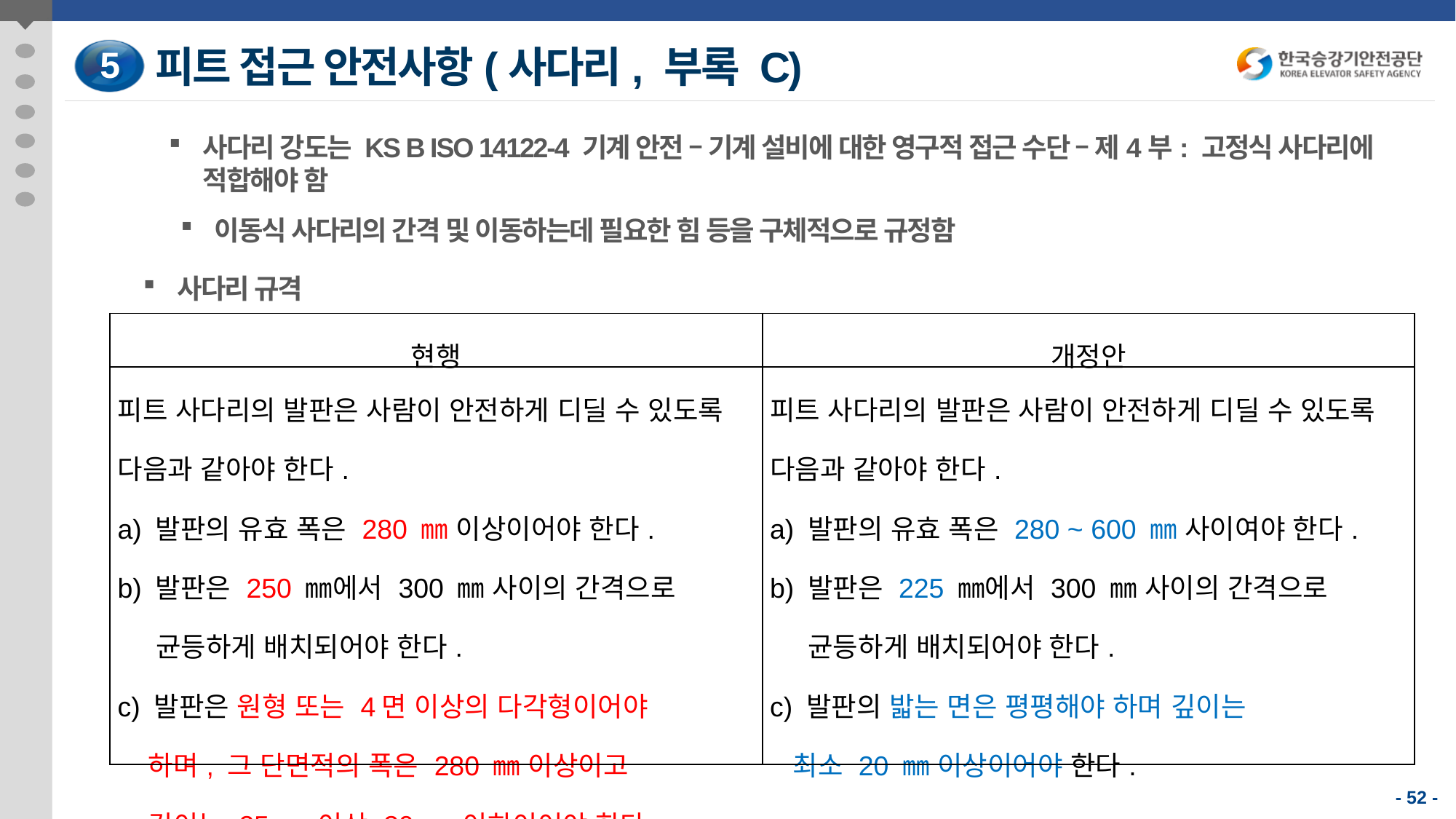

피트 접근 안전사항(사다리, 부록 C)
5
사다리 강도는 KS B ISO 14122-4 기계 안전 – 기계 설비에 대한 영구적 접근 수단 – 제4부: 고정식 사다리에
적합해야 함
이동식 사다리의 간격 및 이동하는데 필요한 힘 등을 구체적으로 규정함
사다리 규격
| 현행 | 개정안 |
| --- | --- |
| 피트 사다리의 발판은 사람이 안전하게 디딜 수 있도록 다음과 같아야 한다. a) 발판의 유효 폭은 280 ㎜ 이상이어야 한다. b) 발판은 250 ㎜에서 300 ㎜ 사이의 간격으로 균등하게 배치되어야 한다. c) 발판은 원형 또는 4면 이상의 다각형이어야 하며, 그 단면적의 폭은 280 ㎜ 이상이고 깊이는 25 ㎜ 이상 30 ㎜ 이하이어야 한다. | 피트 사다리의 발판은 사람이 안전하게 디딜 수 있도록 다음과 같아야 한다. a) 발판의 유효 폭은 280 ~ 600 ㎜ 사이여야 한다. b) 발판은 225 ㎜에서 300 ㎜ 사이의 간격으로 균등하게 배치되어야 한다. c) 발판의 밟는 면은 평평해야 하며 깊이는 최소 20 ㎜ 이상이어야 한다. |